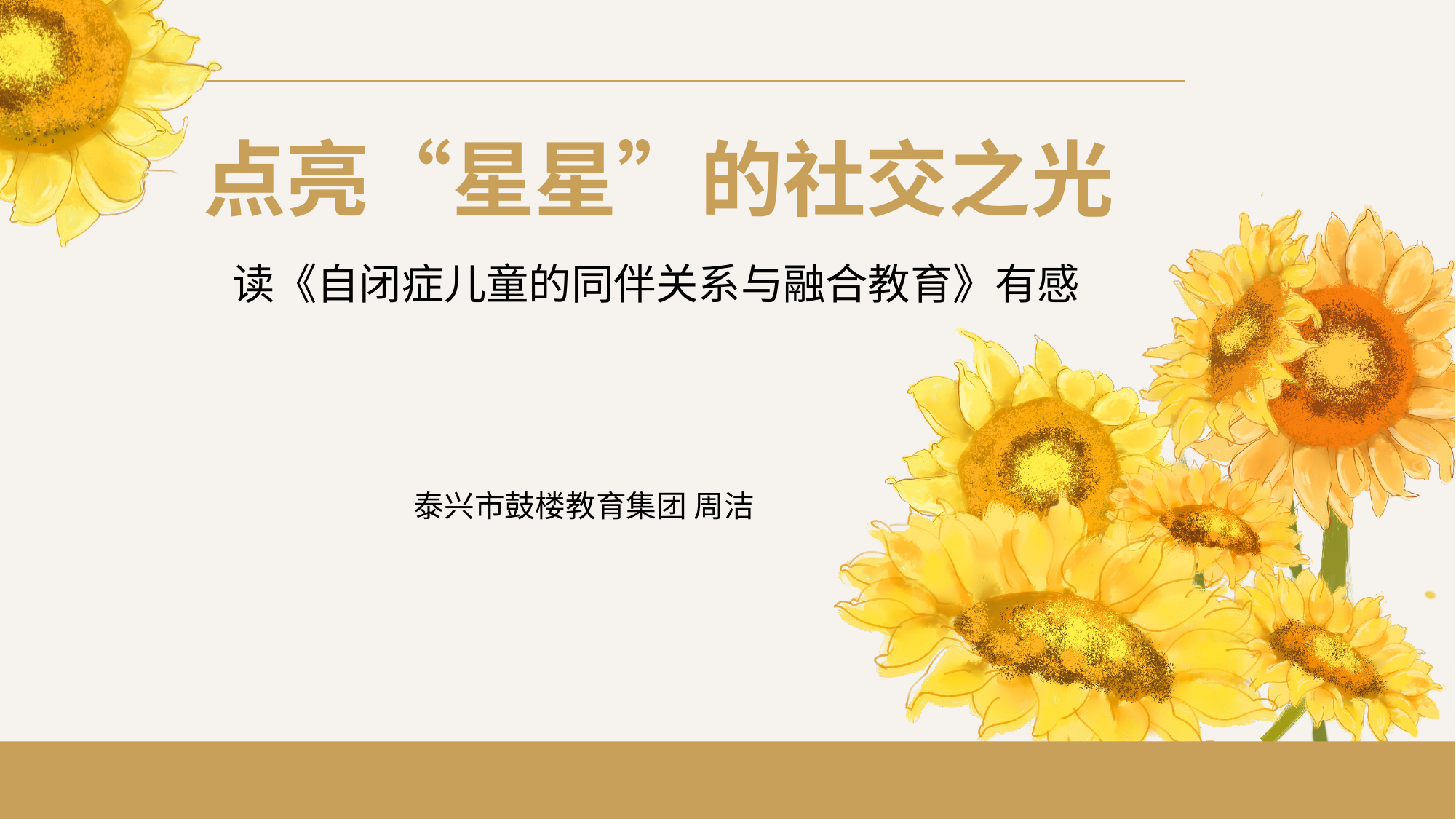

点亮“星星”的社交之光
读《自闭症儿童的同伴关系与融合教育》有感
           泰兴市鼓楼教育集团 周洁